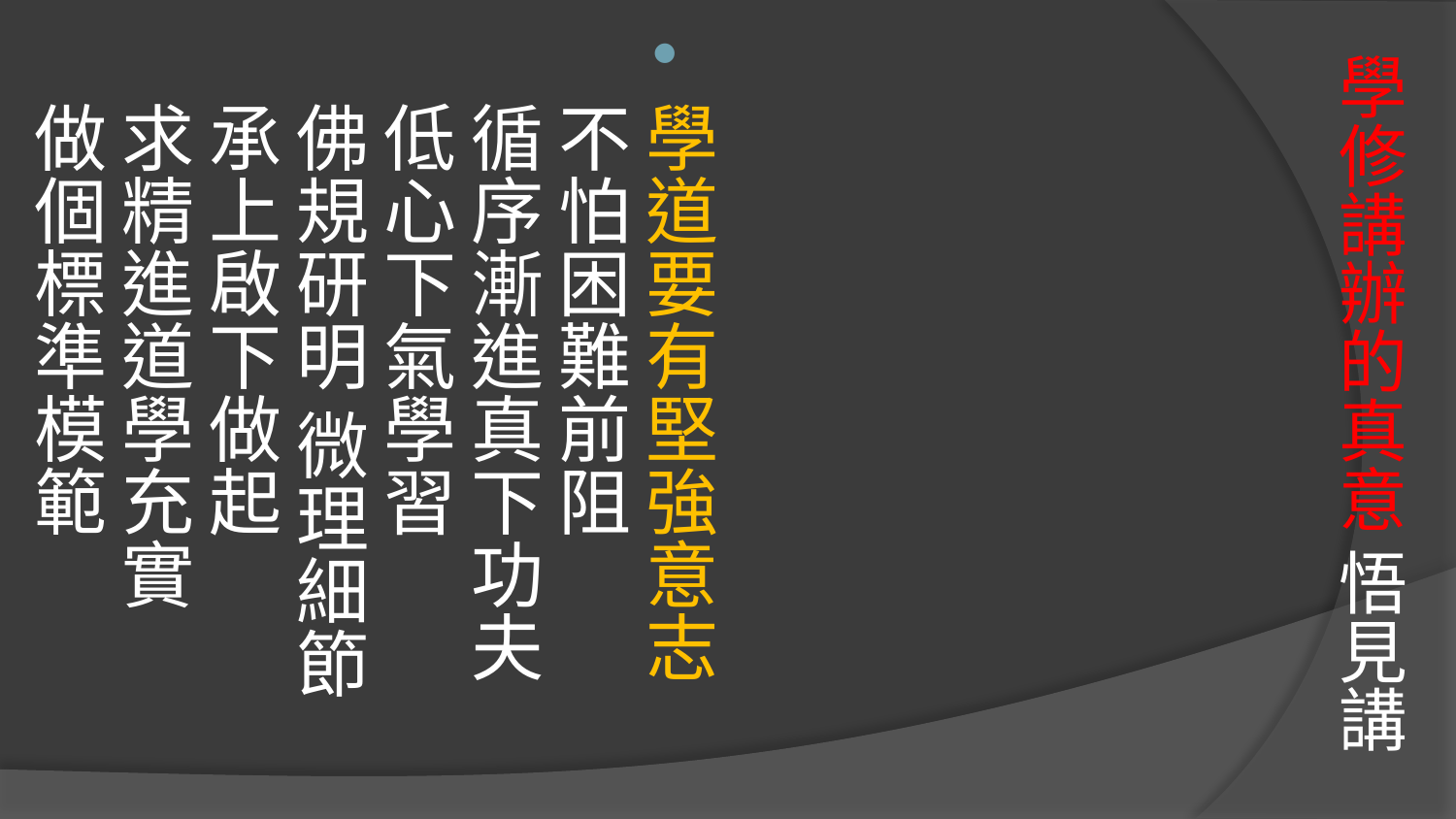

學道要有堅強意志　不怕困難前阻
循序漸進真下功夫  低心下氣學習
佛規研明 微理細節　承上啟下做起
求精進道學充實　  做個標準模範
# 學修講辦的真意 悟見講